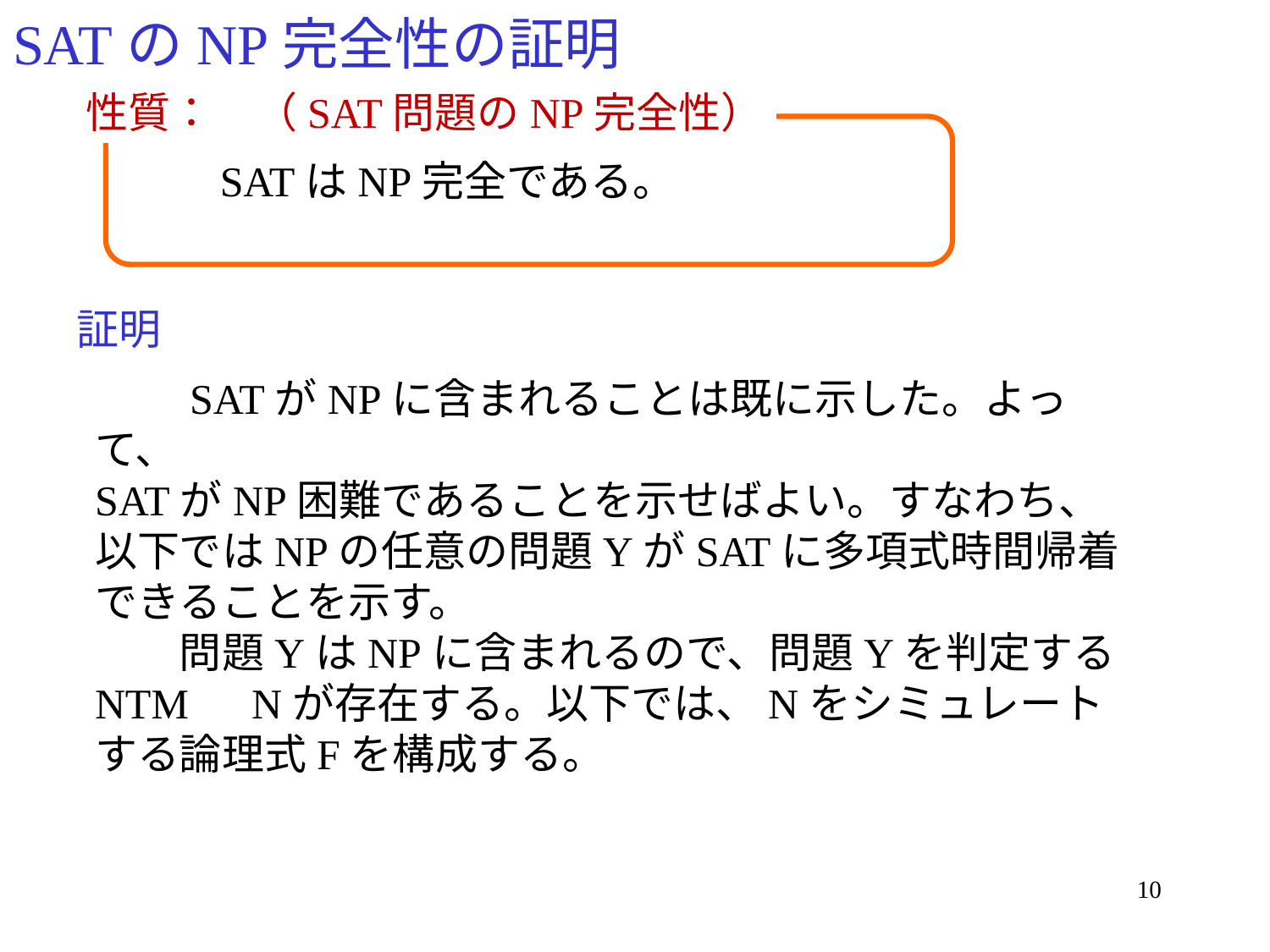

# SATのNP完全性の証明
性質：　（SAT問題のNP完全性）

SATはNP完全である。
証明
　　SATがNPに含まれることは既に示した。よって、
SATがNP困難であることを示せばよい。すなわち、以下ではNPの任意の問題YがSATに多項式時間帰着できることを示す。
　　問題YはNPに含まれるので、問題Yを判定するNTM　Nが存在する。以下では、Nをシミュレートする論理式Fを構成する。
10